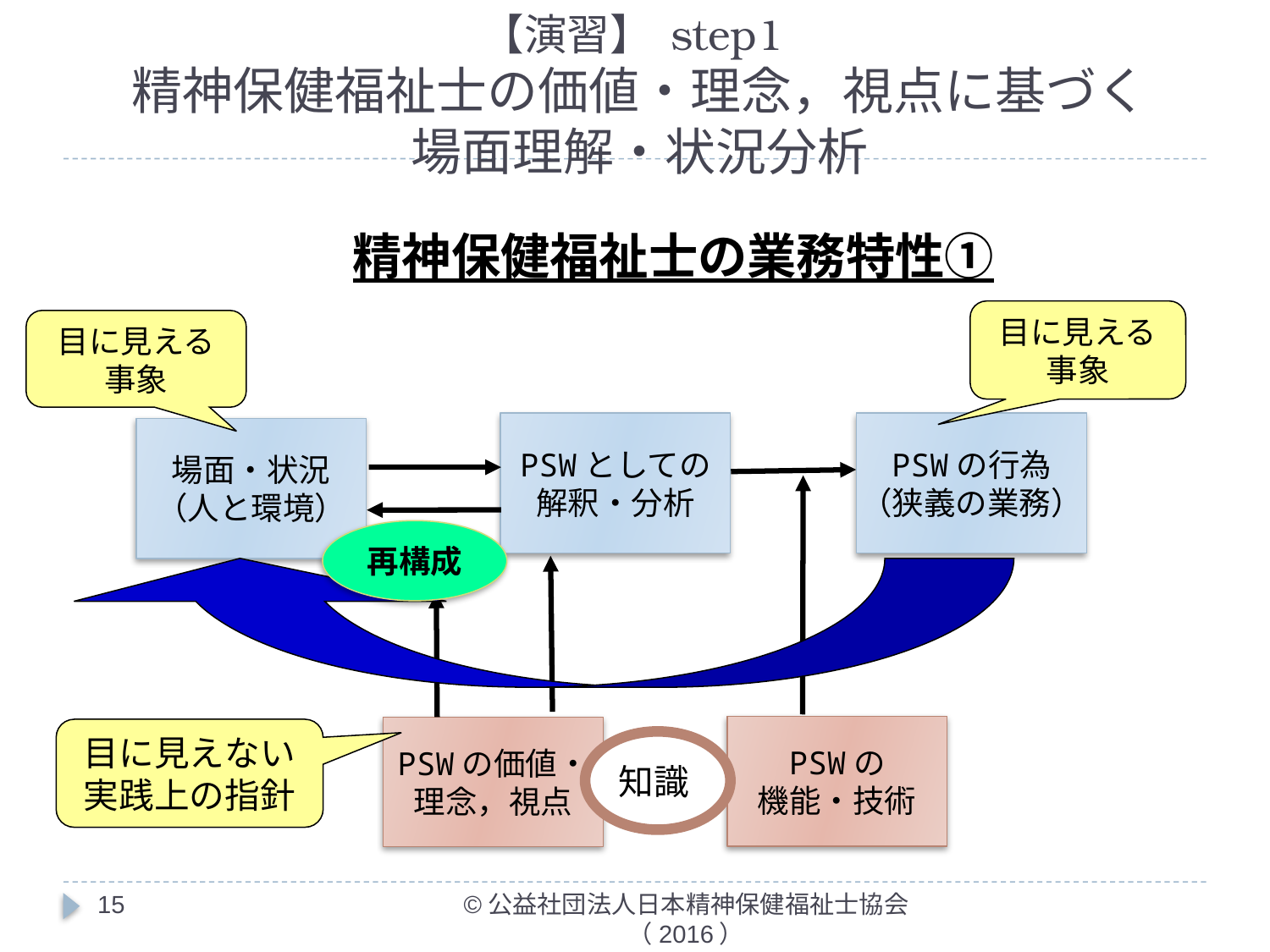

# 【演習】 step1 精神保健福祉士の価値・理念，視点に基づく 場面理解・状況分析
　　　精神保健福祉士の業務特性①
目に見える事象
目に見える事象
PSWとしての
解釈・分析
PSWの行為
（狭義の業務）
場面・状況
（人と環境）

再構成

PSWの
機能・技術
PSWの価値・
理念，視点
目に見えない実践上の指針
知識

15
©公益社団法人日本精神保健福祉士協会（2016）